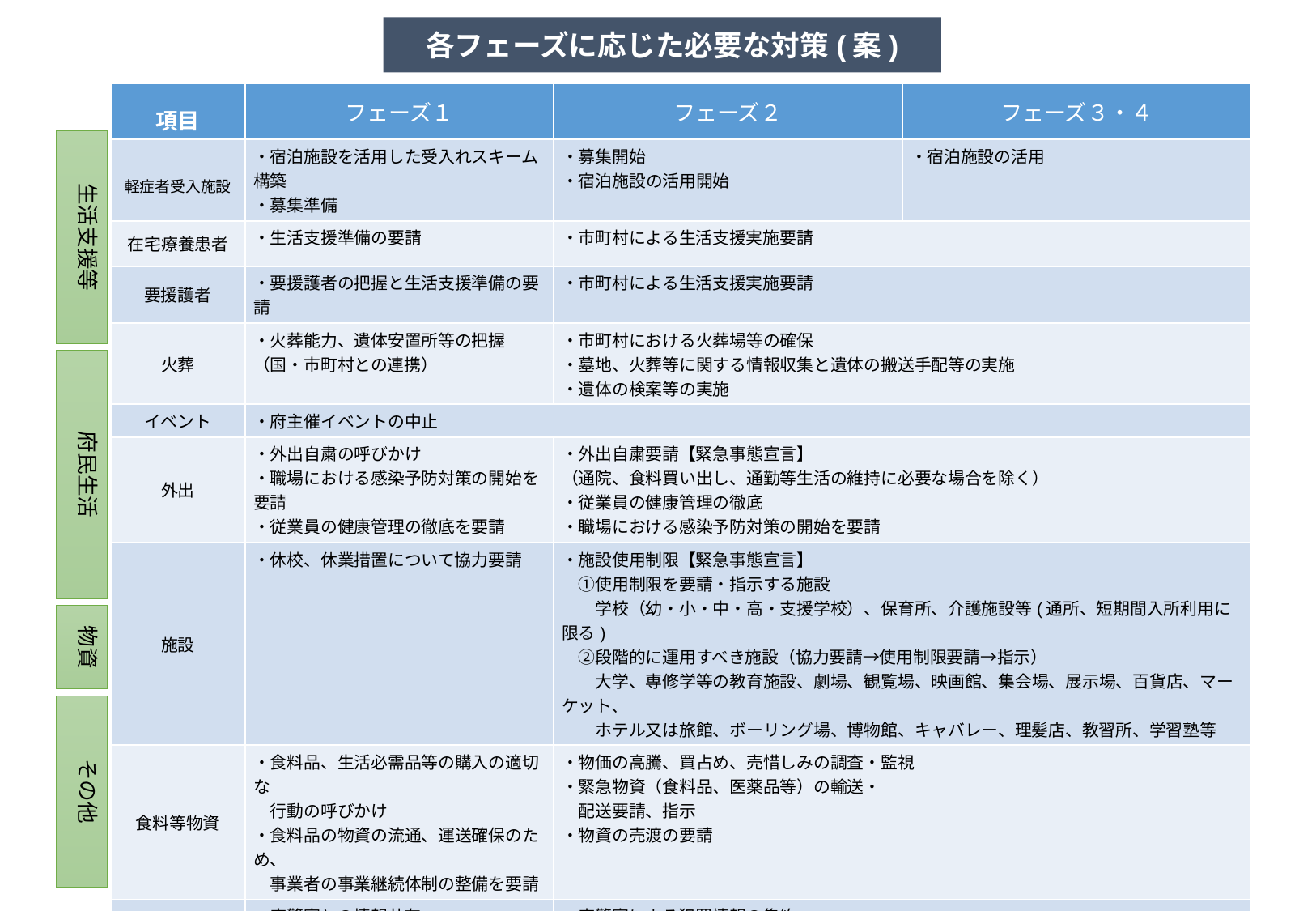

各フェーズに応じた必要な対策(案)
| 項目 | フェーズ１ | フェーズ２ | フェーズ３・４ |
| --- | --- | --- | --- |
| 軽症者受入施設 | ・宿泊施設を活用した受入れスキーム構築 ・募集準備 | ・募集開始 ・宿泊施設の活用開始 | ・宿泊施設の活用 |
| 在宅療養患者 | ・生活支援準備の要請 | ・市町村による生活支援実施要請 |  |
| 要援護者 | ・要援護者の把握と生活支援準備の要請 | ・市町村による生活支援実施要請 |  |
| 火葬 | ・火葬能力、遺体安置所等の把握 （国・市町村との連携） | ・市町村における火葬場等の確保 ・墓地、火葬等に関する情報収集と遺体の搬送手配等の実施 ・遺体の検案等の実施 |  |
| イベント | ・府主催イベントの中止 |  |  |
| 外出 | ・外出自粛の呼びかけ ・職場における感染予防対策の開始を要請 ・従業員の健康管理の徹底を要請 | ・外出自粛要請【緊急事態宣言】 （通院、食料買い出し、通勤等生活の維持に必要な場合を除く） ・従業員の健康管理の徹底 ・職場における感染予防対策の開始を要請 |  |
| 施設 | ・休校、休業措置について協力要請 | ・施設使用制限【緊急事態宣言】 　①使用制限を要請・指示する施設 　　学校（幼・小・中・高・支援学校）、保育所、介護施設等(通所、短期間入所利用に限る) 　②段階的に運用すべき施設（協力要請→使用制限要請→指示） 　　大学、専修学等の教育施設、劇場、観覧場、映画館、集会場、展示場、百貨店、マーケット、 　　ホテル又は旅館、ボーリング場、博物館、キャバレー、理髪店、教習所、学習塾等 |  |
| 食料等物資 | ・食料品、生活必需品等の購入の適切な 　行動の呼びかけ ・食料品の物資の流通、運送確保のため、 　事業者の事業継続体制の整備を要請 | ・物価の高騰、買占め、売惜しみの調査・監視 ・緊急物資（食料品、医薬品等）の輸送・ 　配送要請、指示 ・物資の売渡の要請 |  |
| 治安 | ・府警察との情報共有 | ・府警察による犯罪情報の集約 ・広報啓発活動の推進 ・悪質事犯に対する取締りの徹底 |  |
| 庁内体制 | ・通常業務の絞り込みと人員確保準備 （４割欠勤想定） | ・通常業務の絞り込みと人員確保 | ・感染症対策及び優先業務執行体制 |
| 国との調整 (緊急事態宣言) | ・緊急事態宣言に向けた国との調整 　　　　　　　　　　　　　　　　　　　　　　　　・緊急事態宣言を国に要請 |  |  |
生活支援等
府民生活
物資
その他